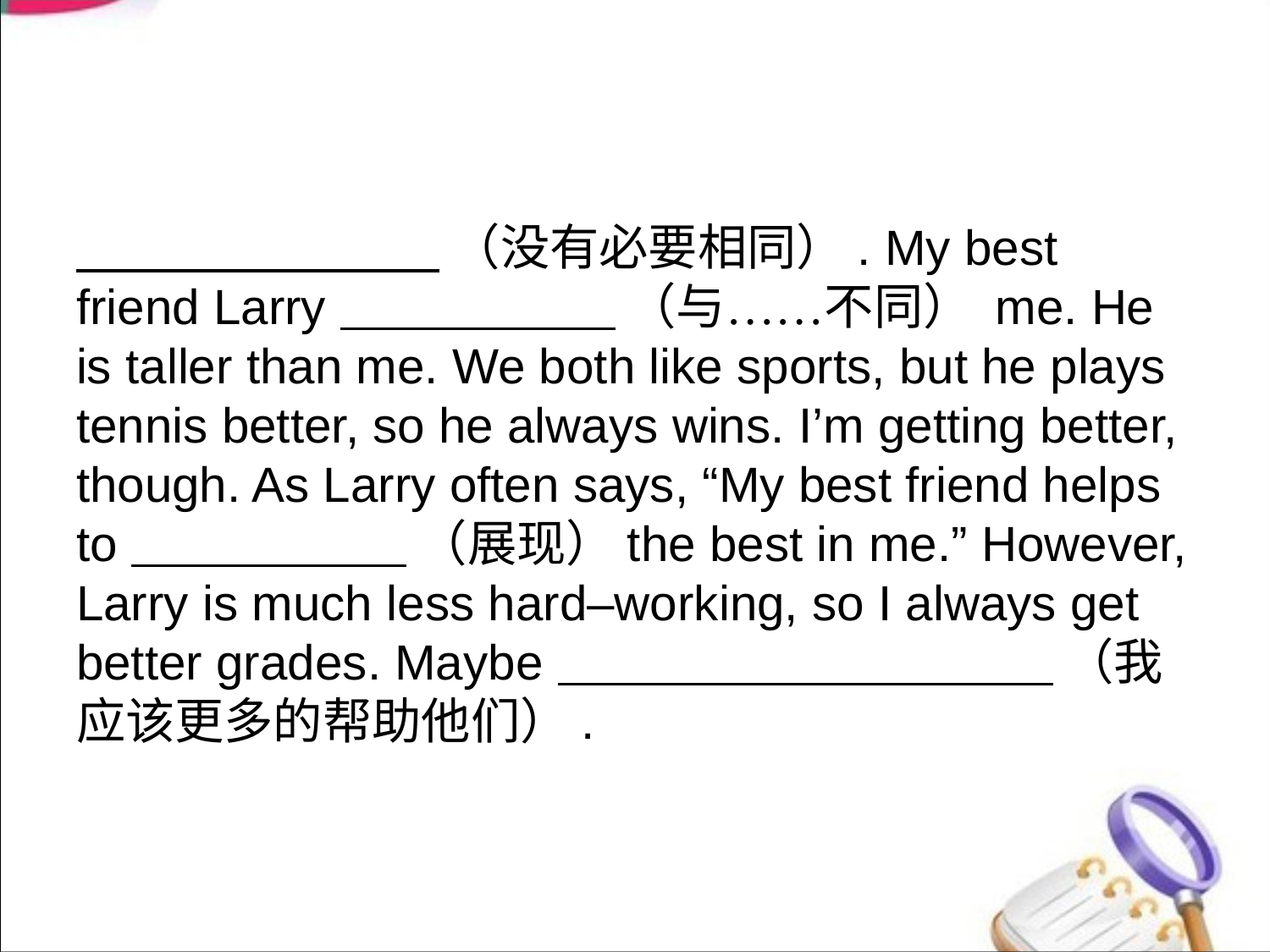

（没有必要相同）. My best friend Larry                     （与……不同） me. He
is taller than me. We both like sports, but he plays tennis better, so he always wins. I’m getting better, though. As Larry often says, “My best friend helps to                     （展现）the best in me.” However, Larry is much less hard–working, so I always get better grades. Maybe                                     （我应该更多的帮助他们）.